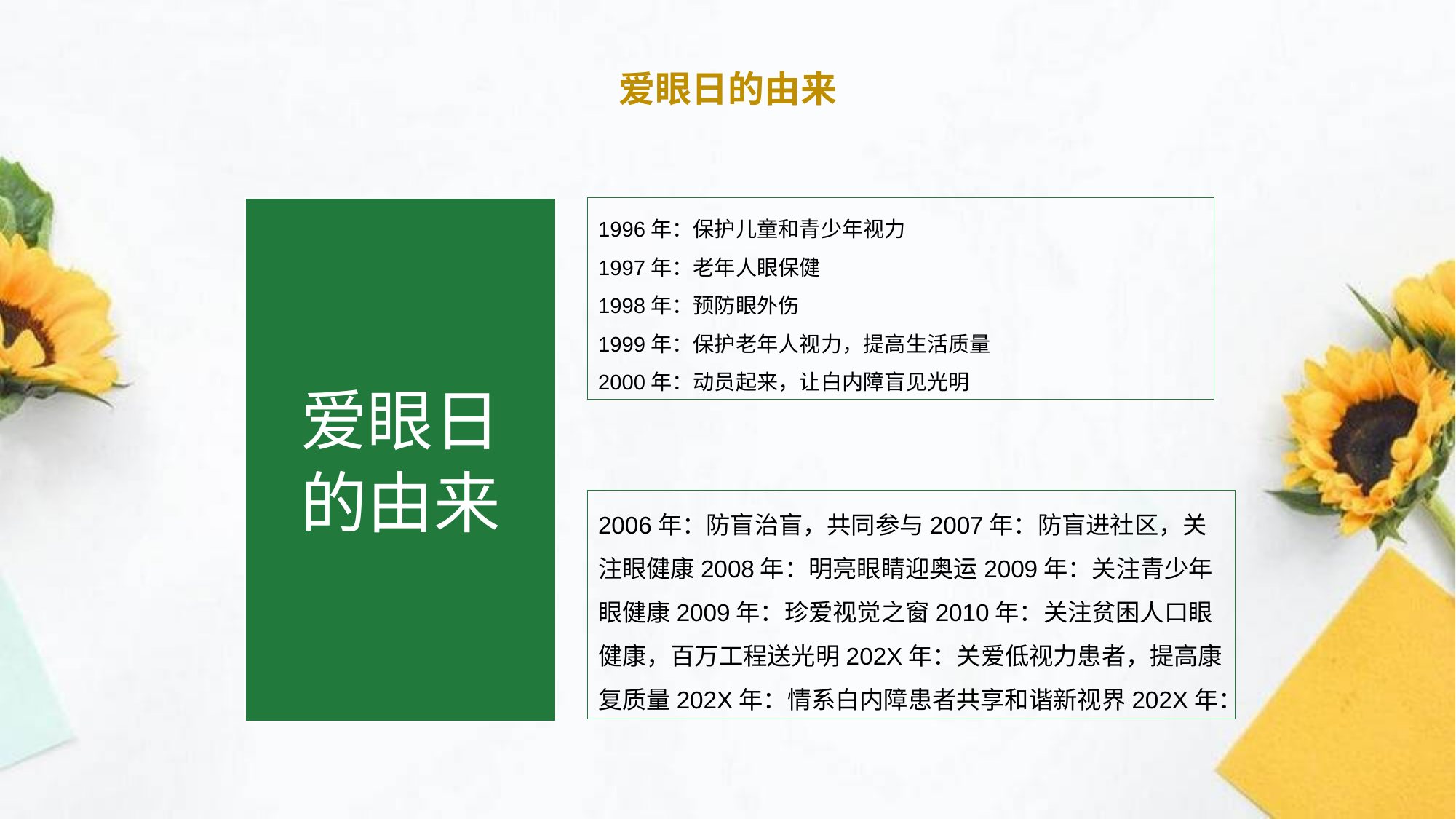

爱眼日的由来
1996年：保护儿童和青少年视力
1997年：老年人眼保健
1998年：预防眼外伤
1999年：保护老年人视力，提高生活质量
2000年：动员起来，让白内障盲见光明

爱眼日
的由来
2006年：防盲治盲，共同参与2007年：防盲进社区，关注眼健康2008年：明亮眼睛迎奥运2009年：关注青少年眼健康2009年：珍爱视觉之窗2010年：关注贫困人口眼健康，百万工程送光明202X年：关爱低视力患者，提高康复质量202X年：情系白内障患者共享和谐新视界202X年：